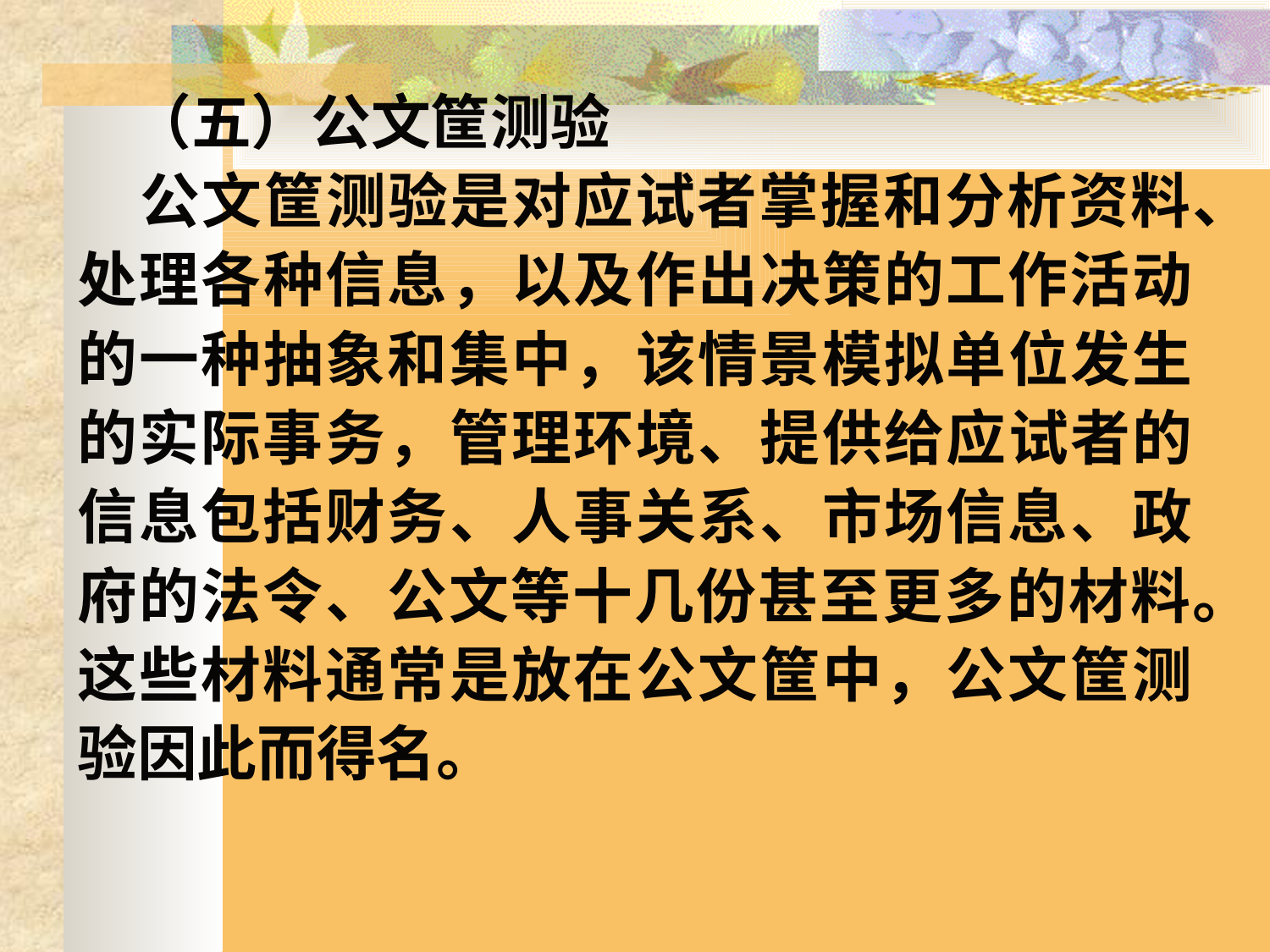

（五）公文筐测验
   公文筐测验是对应试者掌握和分析资料、处理各种信息，以及作出决策的工作活动的一种抽象和集中，该情景模拟单位发生的实际事务，管理环境、提供给应试者的信息包括财务、人事关系、市场信息、政府的法令、公文等十几份甚至更多的材料。这些材料通常是放在公文筐中，公文筐测验因此而得名。